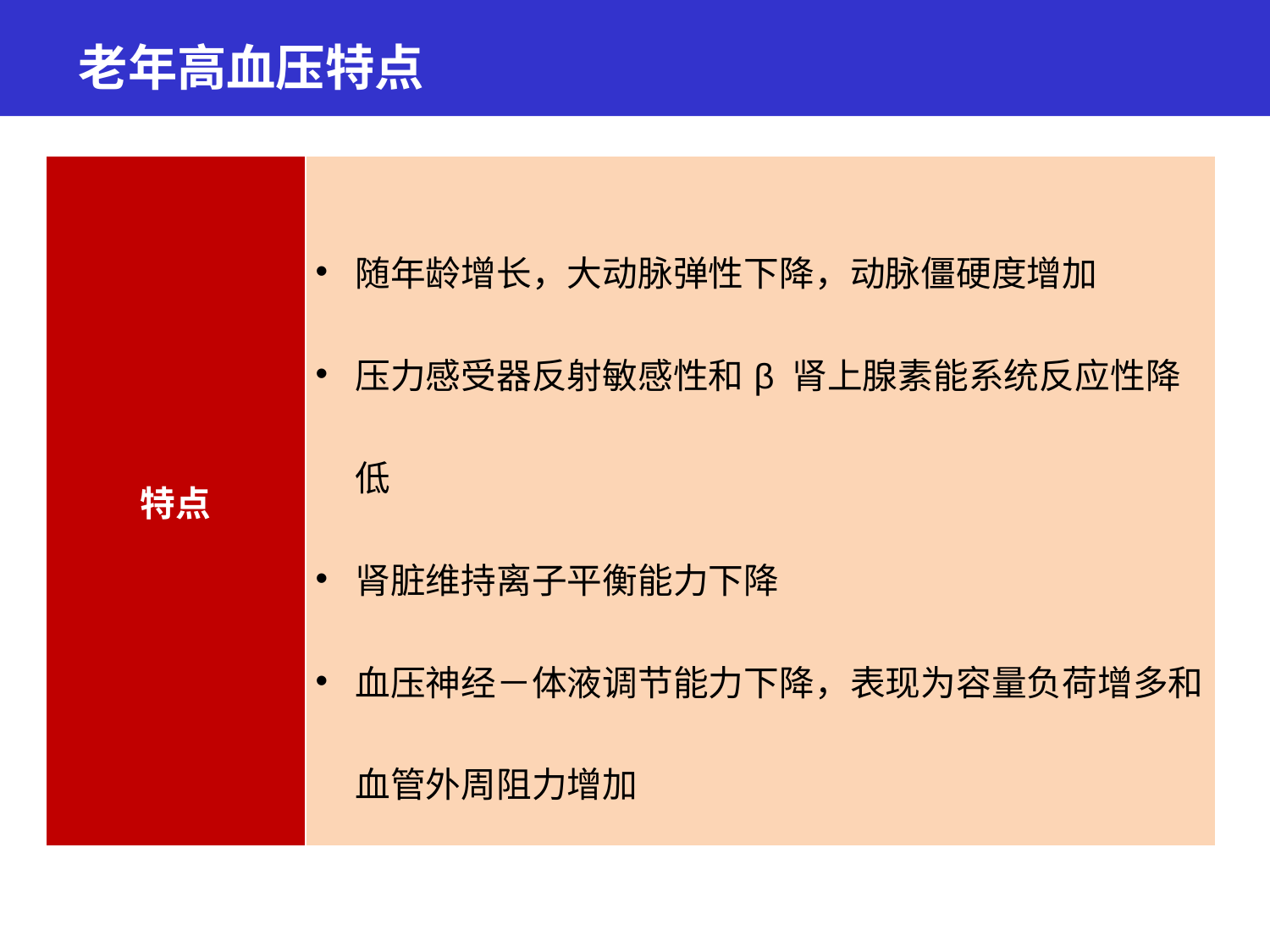

老年高血压特点
| 特点 | 随年龄增长，大动脉弹性下降，动脉僵硬度增加 压力感受器反射敏感性和β 肾上腺素能系统反应性降低 肾脏维持离子平衡能力下降 血压神经－体液调节能力下降，表现为容量负荷增多和血管外周阻力增加 |
| --- | --- |